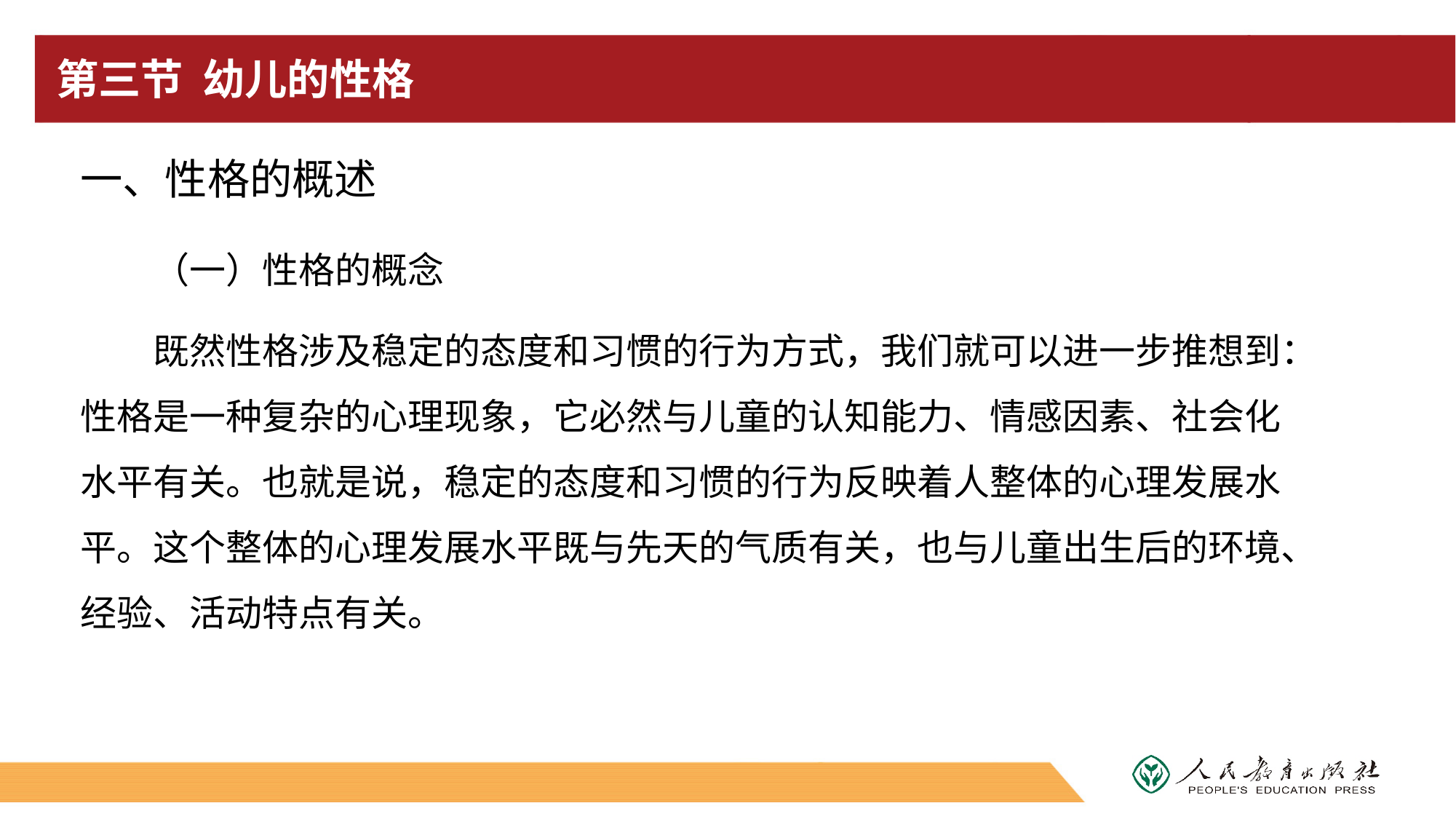

# 第三节  幼儿的性格
一、性格的概述
（一）性格的概念
既然性格涉及稳定的态度和习惯的行为方式，我们就可以进一步推想到：性格是一种复杂的心理现象，它必然与儿童的认知能力、情感因素、社会化水平有关。也就是说，稳定的态度和习惯的行为反映着人整体的心理发展水平。这个整体的心理发展水平既与先天的气质有关，也与儿童出生后的环境、经验、活动特点有关。